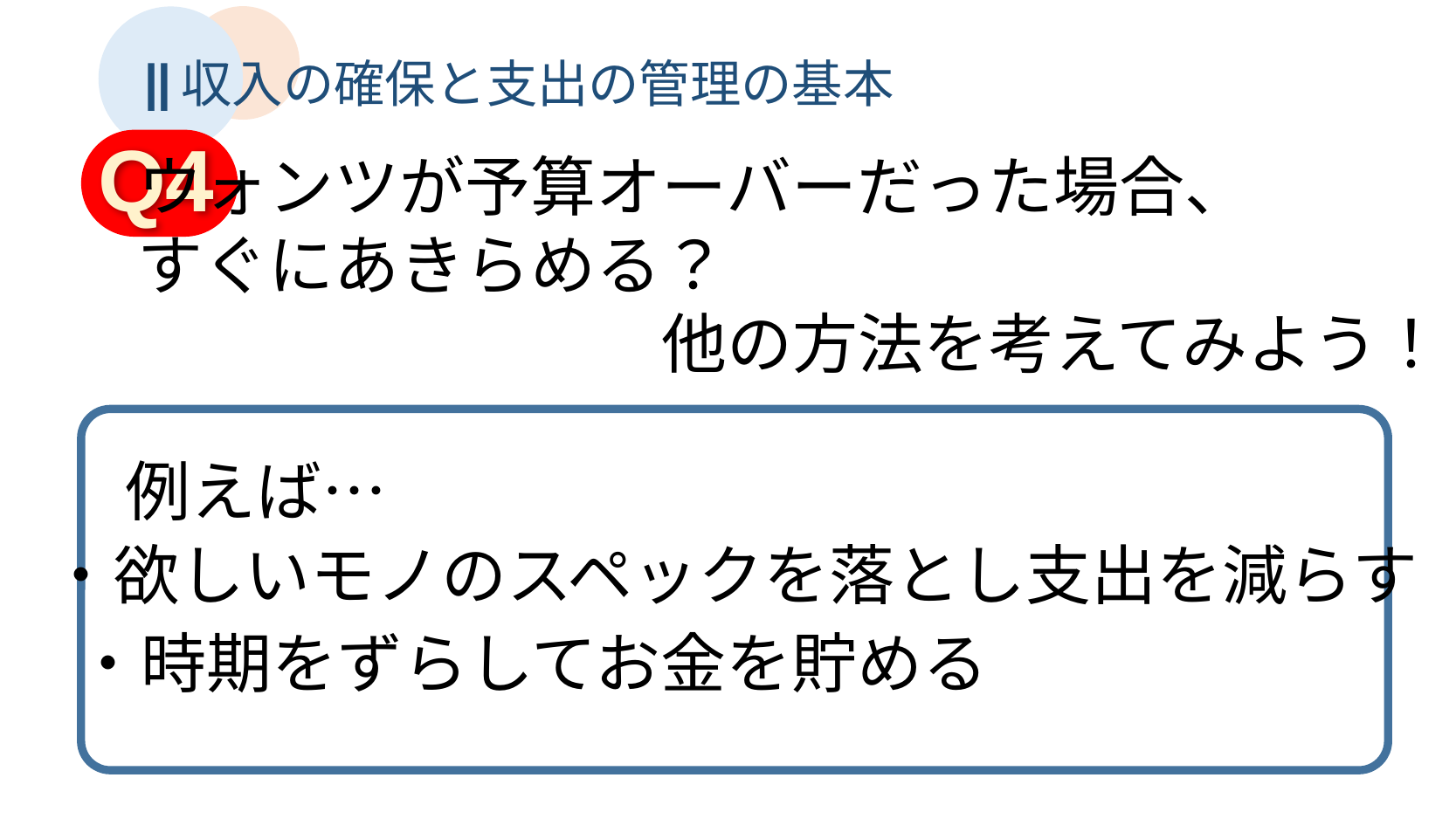

Ⅱ
収入の確保と支出の管理の基本

Q4

ウォンツが予算オーバーだった場合、
すぐにあきらめる？
　　　　　　　　他の方法を考えてみよう！

例えば…
・欲しいモノのスペックを落とし支出を減らす
・時期をずらしてお金を貯める